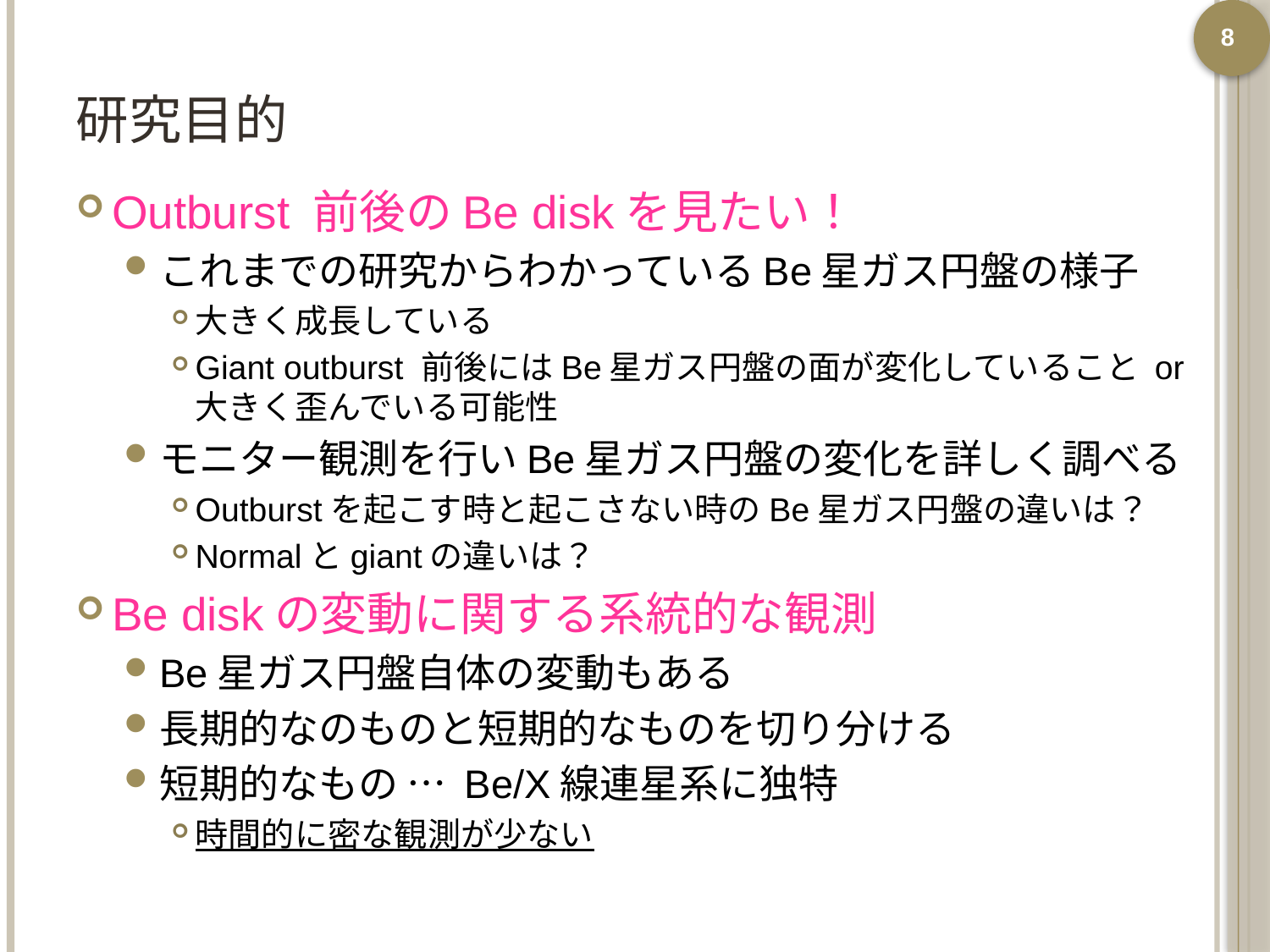

8
# 研究目的
Outburst 前後のBe diskを見たい！
これまでの研究からわかっているBe星ガス円盤の様子
大きく成長している
Giant outburst 前後にはBe星ガス円盤の面が変化していること or 大きく歪んでいる可能性
モニター観測を行いBe星ガス円盤の変化を詳しく調べる
Outburstを起こす時と起こさない時のBe星ガス円盤の違いは？
Normalとgiantの違いは？
Be diskの変動に関する系統的な観測
Be星ガス円盤自体の変動もある
長期的なのものと短期的なものを切り分ける
短期的なもの … Be/X線連星系に独特
時間的に密な観測が少ない